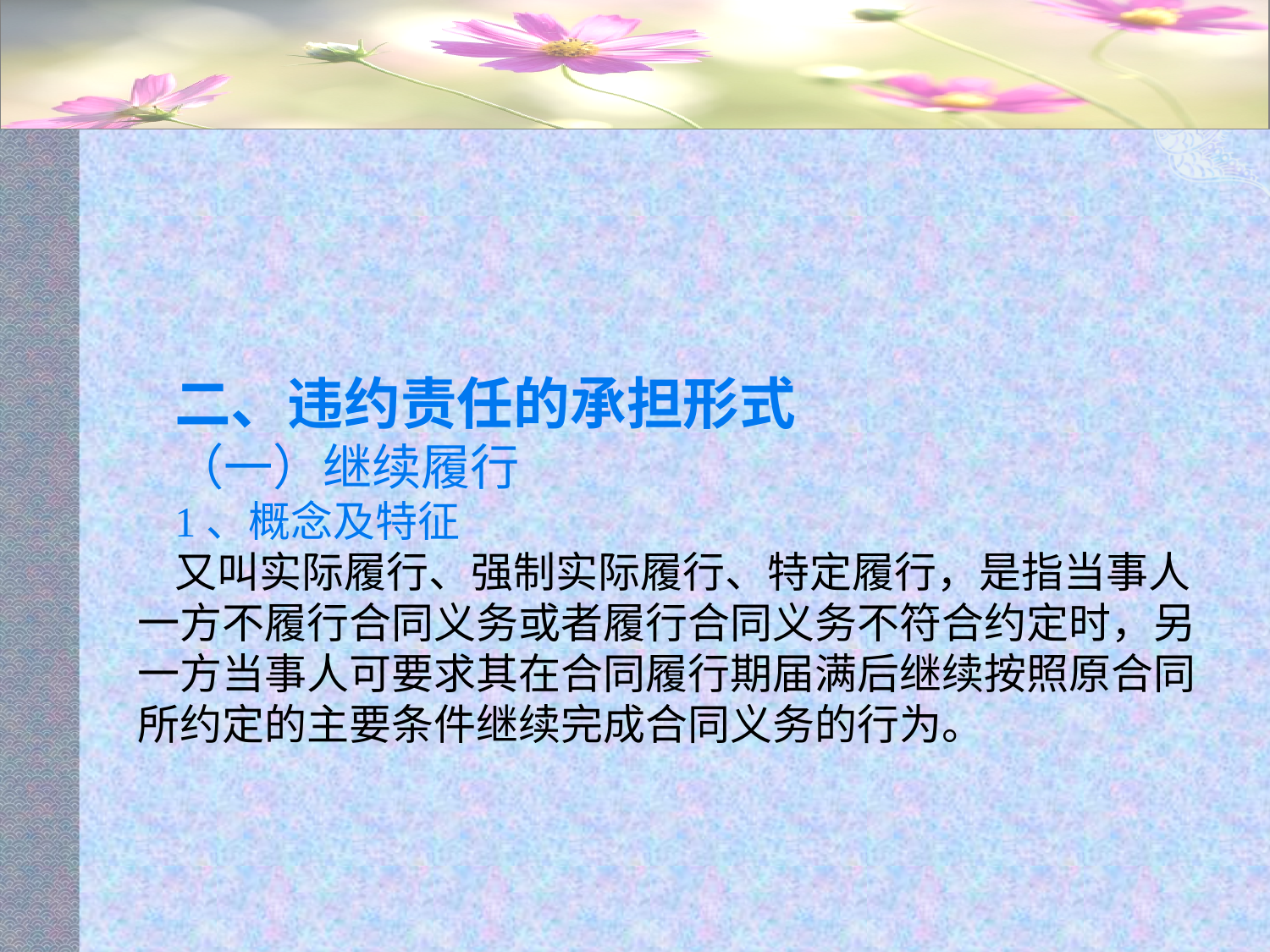

#

二、违约责任的承担形式
（一）继续履行
1、概念及特征
又叫实际履行、强制实际履行、特定履行，是指当事人一方不履行合同义务或者履行合同义务不符合约定时，另一方当事人可要求其在合同履行期届满后继续按照原合同所约定的主要条件继续完成合同义务的行为。